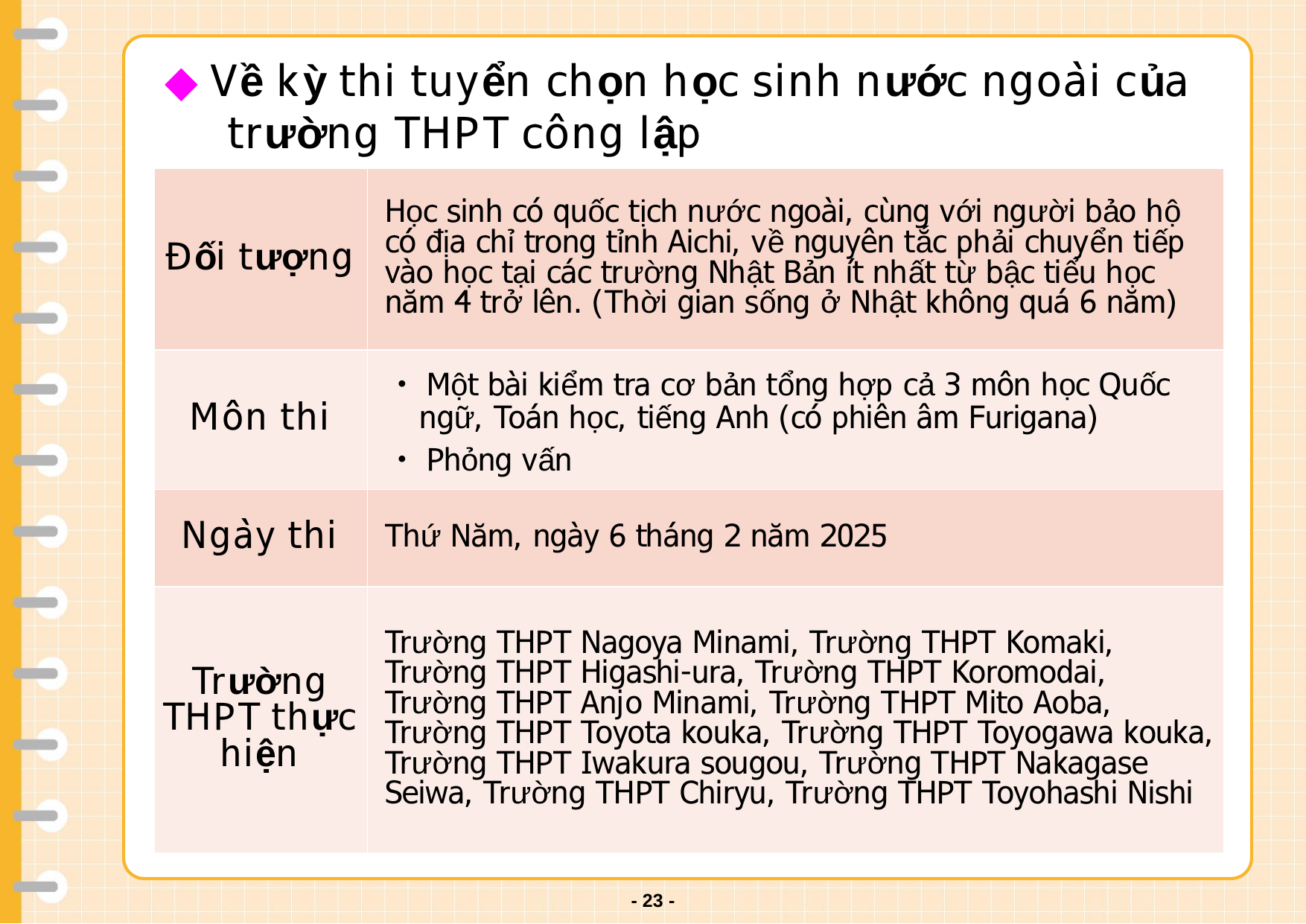

v
◆ Về kỳ thi tuyển chọn học sinh nước ngoài của
     trường THPT công lập
| Đối tượng | Học sinh có quốc tịch nước ngoài, cùng với người bảo hộ có địa chỉ trong tỉnh Aichi, về nguyên tắc phải chuyển tiếp vào học tại các trường Nhật Bản ít nhất từ bậc tiểu học năm 4 trở lên. (Thời gian sống ở Nhật không quá 6 năm) |
| --- | --- |
| Môn thi | ・Một bài kiểm tra cơ bản tổng hợp cả 3 môn học Quốc ngữ, Toán học, tiếng Anh (có phiên âm Furigana) ・Phỏng vấn |
| Ngày thi | Thứ Năm, ngày 6 tháng 2 năm 2025 |
| Trường THPT thực hiện | Trường THPT Nagoya Minami, Trường THPT Komaki, Trường THPT Higashi-ura, Trường THPT Koromodai, Trường THPT Anjo Minami, Trường THPT Mito Aoba, Trường THPT Toyota kouka, Trường THPT Toyogawa kouka, Trường THPT Iwakura sougou, Trường THPT Nakagase Seiwa, Trường THPT Chiryu, Trường THPT Toyohashi Nishi |
- 23 -